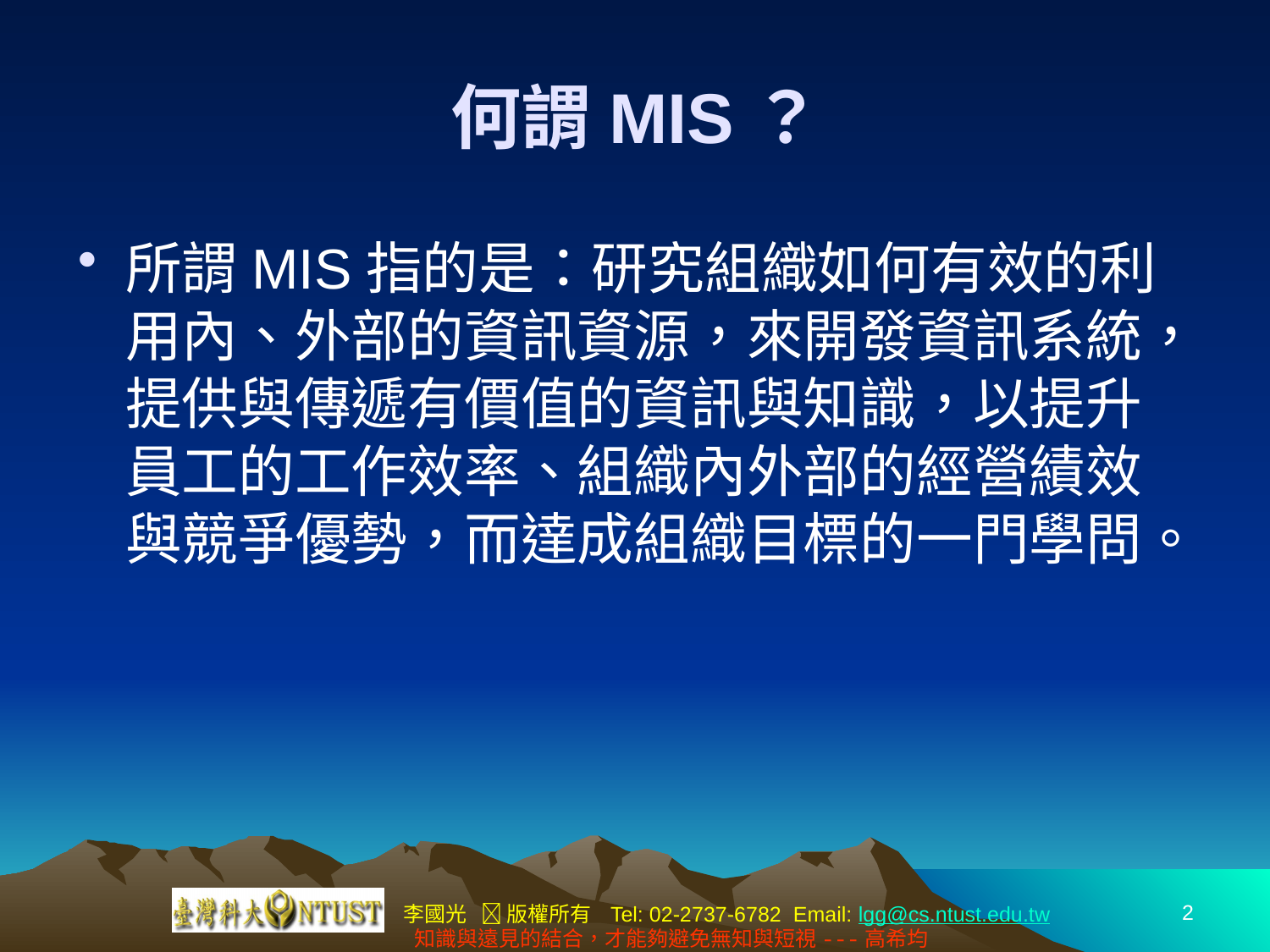

# 何謂MIS？
所謂MIS指的是：研究組織如何有效的利用內、外部的資訊資源，來開發資訊系統，提供與傳遞有價值的資訊與知識，以提升員工的工作效率、組織內外部的經營績效與競爭優勢，而達成組織目標的一門學問。
2